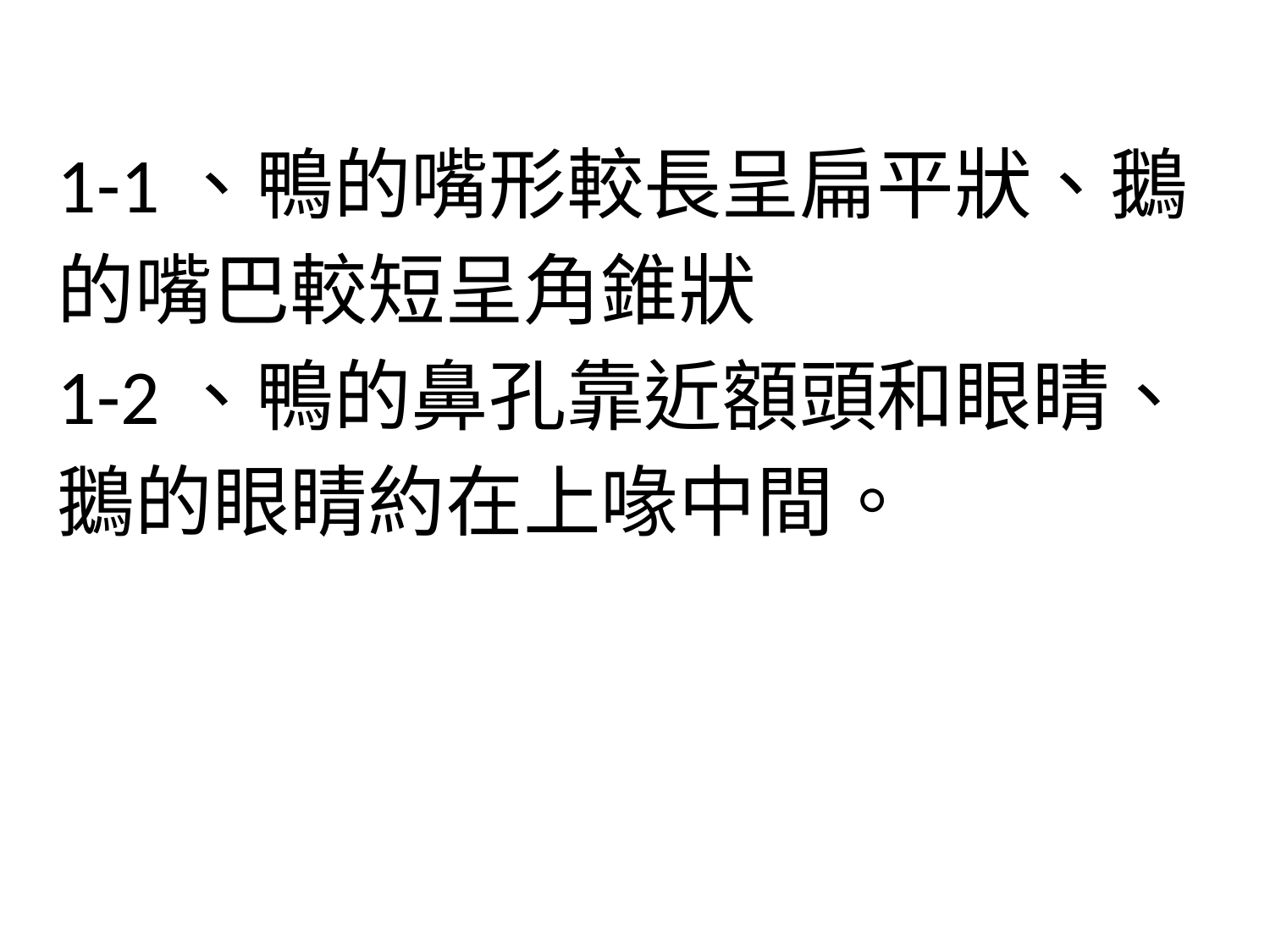

1-1、鴨的嘴形較長呈扁平狀、鵝的嘴巴較短呈角錐狀
1-2、鴨的鼻孔靠近額頭和眼睛、鵝的眼睛約在上喙中間。